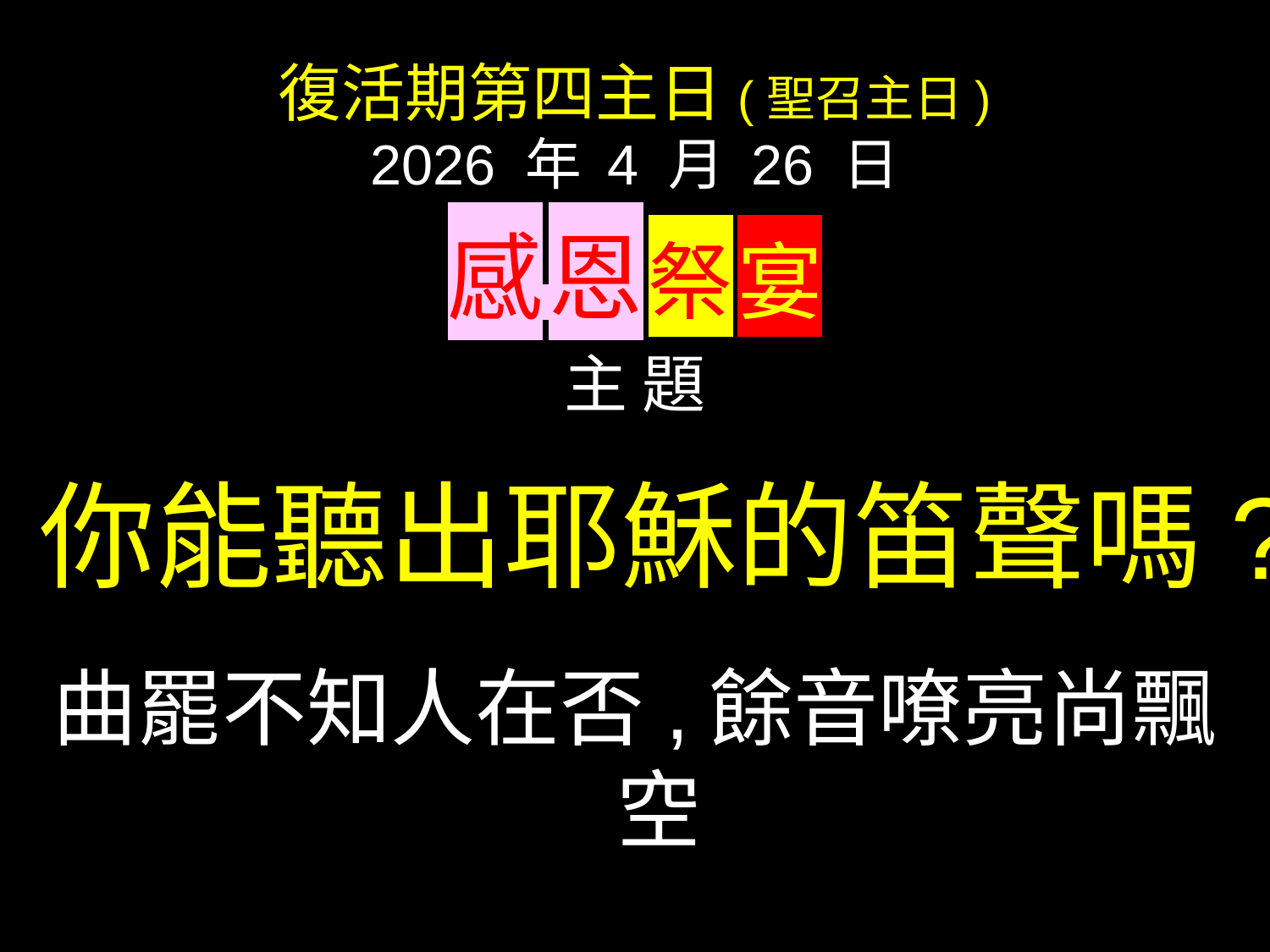

復活期第四主日(聖召主日)
2026 年 4 月 26 日
感 恩 祭 宴

主 題
你能聽出耶穌的笛聲嗎?
曲罷不知人在否,餘音嘹亮尚飄空